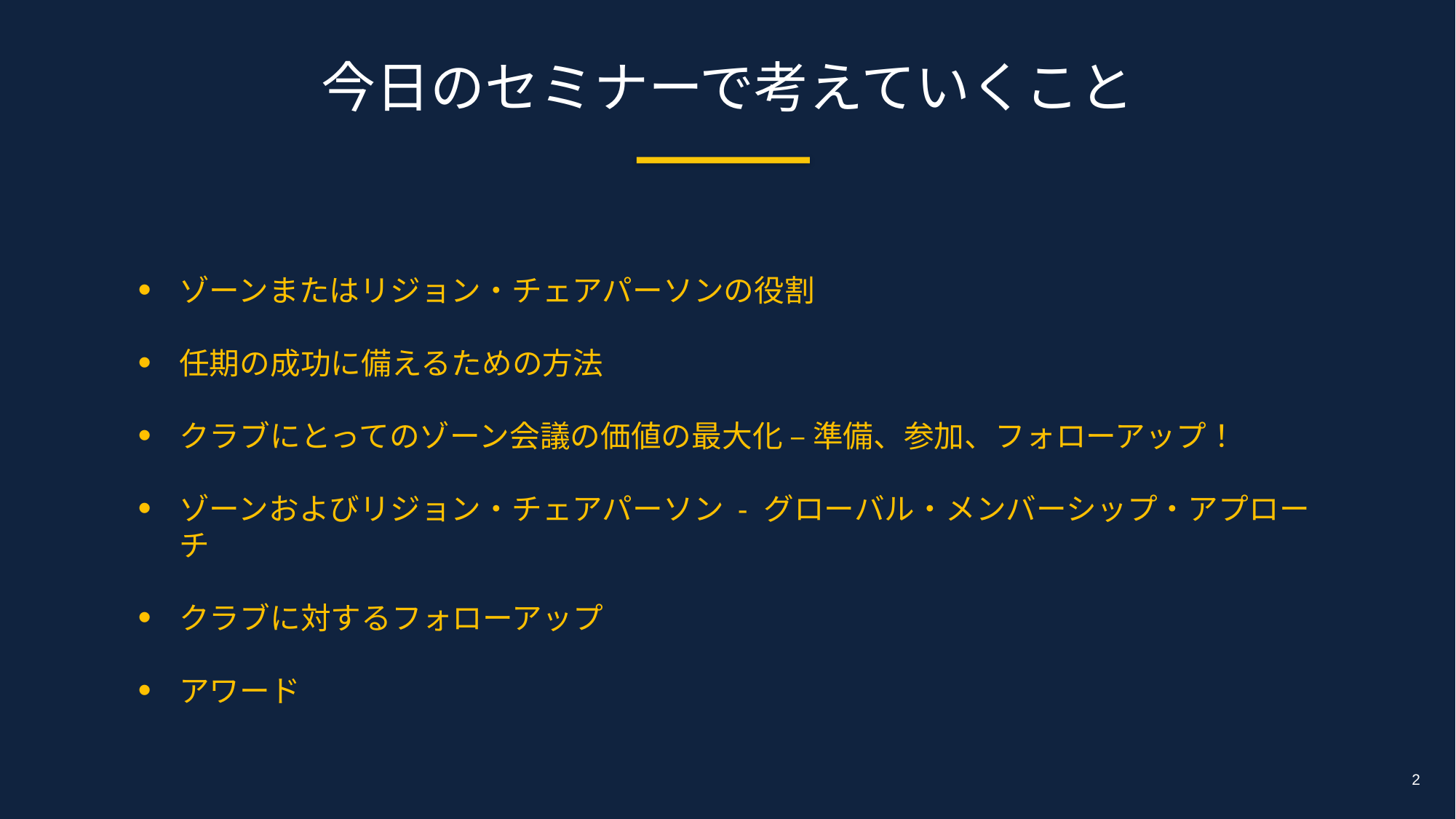

今日のセミナーで考えていくこと

ゾーンまたはリジョン・チェアパーソンの役割

任期の成功に備えるための方法

クラブにとってのゾーン会議の価値の最大化 – 準備、参加、フォローアップ！

ゾーンおよびリジョン・チェアパーソン - グローバル・メンバーシップ・アプローチ

クラブに対するフォローアップ

アワード